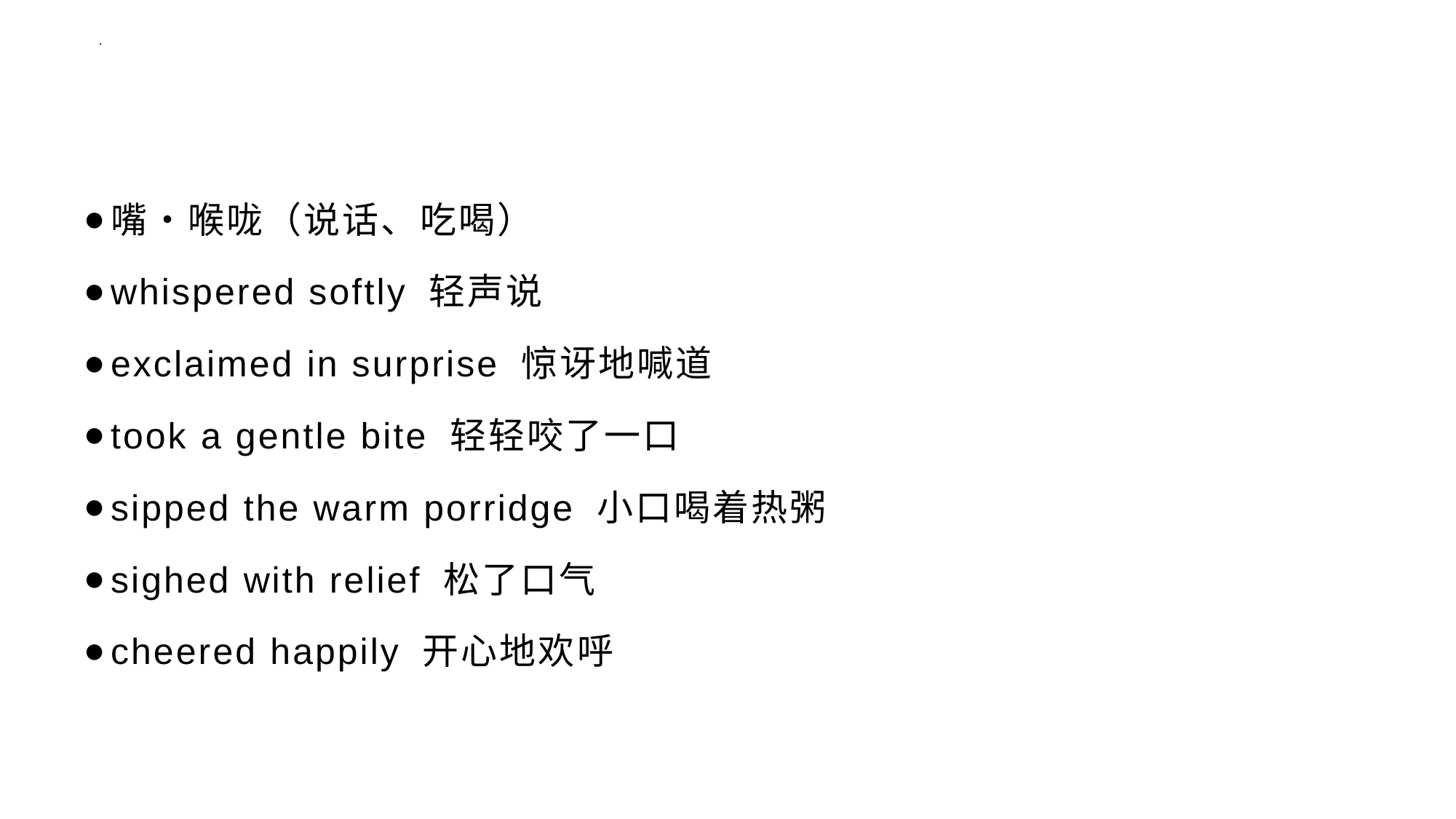

#
嘴・喉咙（说话、吃喝）
whispered softly 轻声说
exclaimed in surprise 惊讶地喊道
took a gentle bite 轻轻咬了一口
sipped the warm porridge 小口喝着热粥
sighed with relief 松了口气
cheered happily 开心地欢呼